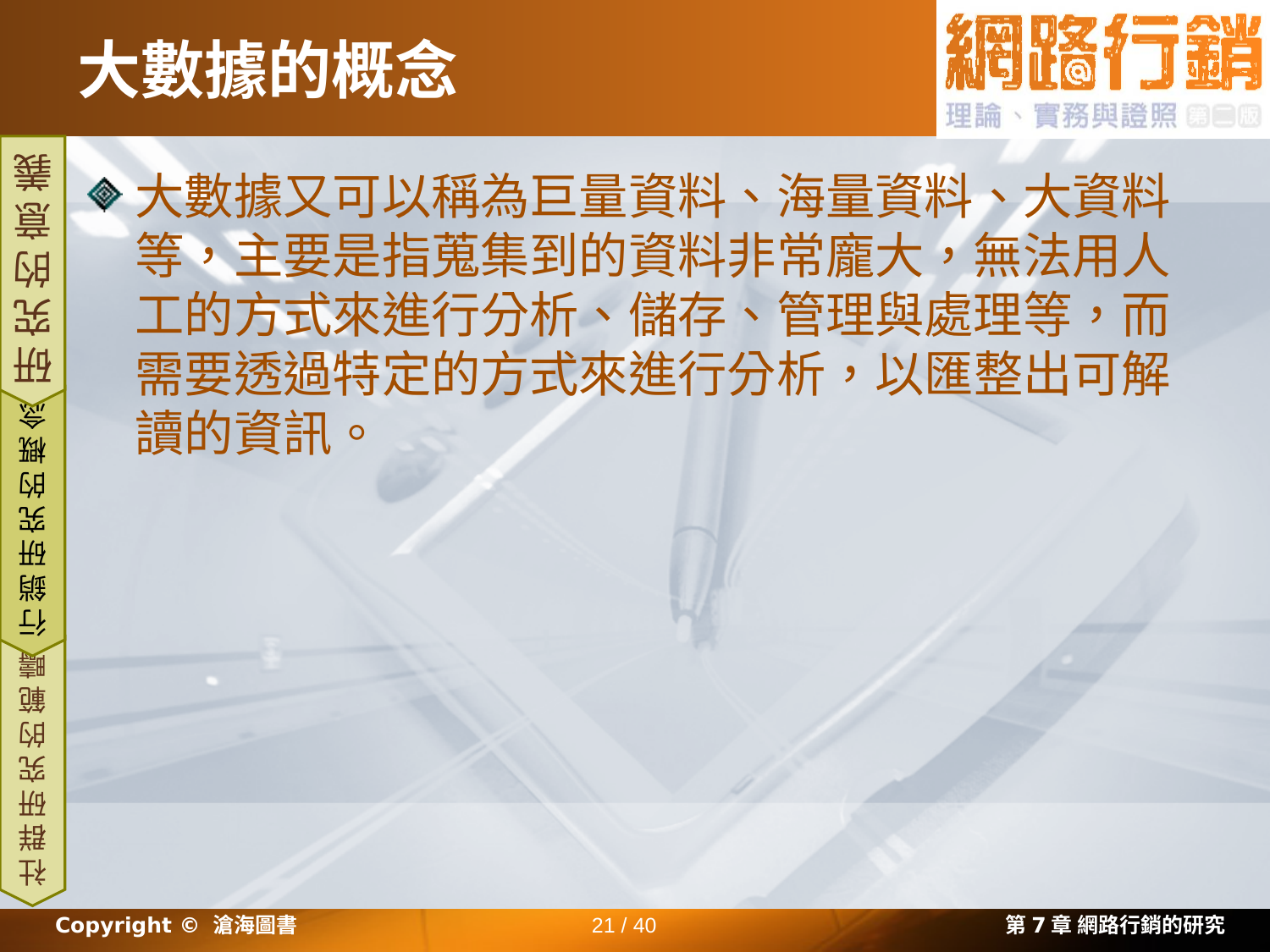

# 大數據的概念
大數據又可以稱為巨量資料、海量資料、大資料等，主要是指蒐集到的資料非常龐大，無法用人工的方式來進行分析、儲存、管理與處理等，而需要透過特定的方式來進行分析，以匯整出可解讀的資訊。
研究的意義
行銷研究的概念
社群研究的範疇
Copyright © 滄海圖書
21 / 40
第7章 網路行銷的研究